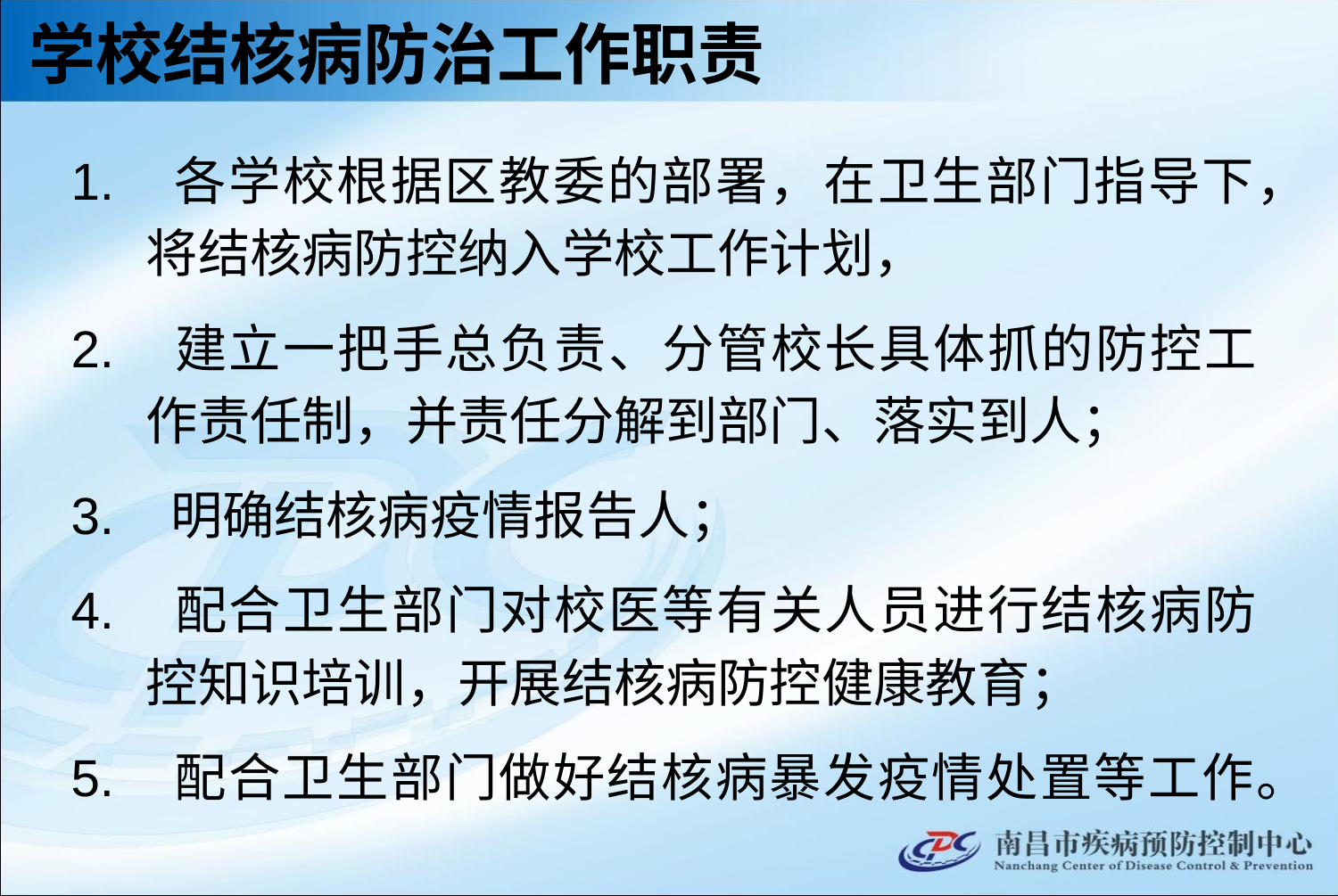

#

学校结核病防治工作职责
 各学校根据区教委的部署，在卫生部门指导下，将结核病防控纳入学校工作计划，
 建立一把手总负责、分管校长具体抓的防控工作责任制，并责任分解到部门、落实到人；
 明确结核病疫情报告人；
 配合卫生部门对校医等有关人员进行结核病防控知识培训，开展结核病防控健康教育；
 配合卫生部门做好结核病暴发疫情处置等工作。